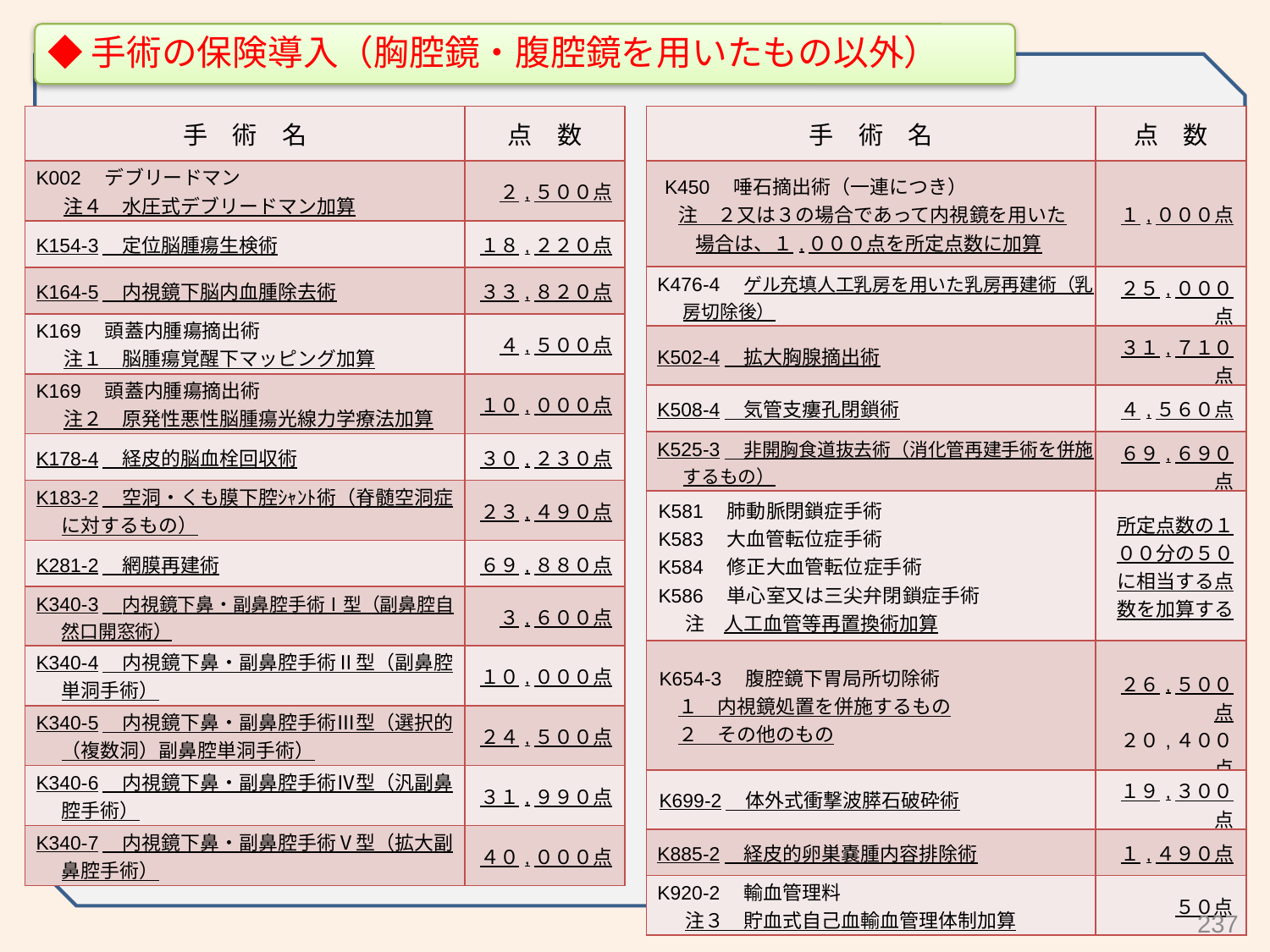

◆手術の保険導入（胸腔鏡・腹腔鏡を用いたもの以外）

| 手　術　名 | 点　数 |
| --- | --- |
| K002　デブリードマン 　　注４　水圧式デブリードマン加算 | ２,５００点 |
| K154-3　定位脳腫瘍生検術 | １８,２２０点 |
| K164-5　内視鏡下脳内血腫除去術 | ３３,８２０点 |
| K169　頭蓋内腫瘍摘出術 　　注１　脳腫瘍覚醒下マッピング加算 | ４,５００点 |
| K169　頭蓋内腫瘍摘出術 　　注２　原発性悪性脳腫瘍光線力学療法加算 | １０,０００点 |
| K178-4　経皮的脳血栓回収術 | ３０,２３０点 |
| K183-2　空洞・くも膜下腔ｼｬﾝﾄ術（脊髄空洞症に対するもの） | ２３,４９０点 |
| K281-2　網膜再建術 | ６９,８８０点 |
| K340-3　内視鏡下鼻・副鼻腔手術Ⅰ型（副鼻腔自然口開窓術） | ３,６００点 |
| K340-4　内視鏡下鼻・副鼻腔手術Ⅱ型（副鼻腔単洞手術） | １０,０００点 |
| K340-5　内視鏡下鼻・副鼻腔手術Ⅲ型（選択的（複数洞）副鼻腔単洞手術） | ２４,５００点 |
| K340-6　内視鏡下鼻・副鼻腔手術Ⅳ型（汎副鼻腔手術） | ３１,９９０点 |
| K340-7　内視鏡下鼻・副鼻腔手術Ⅴ型（拡大副鼻腔手術） | ４０,０００点 |
| 手　術　名 | 点　数 |
| --- | --- |
| K450　唾石摘出術（一連につき） 　注　２又は３の場合であって内視鏡を用いた場合は、１,０００点を所定点数に加算 | １,０００点 |
| K476-4　ゲル充填人工乳房を用いた乳房再建術（乳房切除後） | ２５,０００点 |
| K502-4　拡大胸腺摘出術 | ３１,７１０点 |
| K508-4　気管支瘻孔閉鎖術 | ４,５６０点 |
| K525-3　非開胸食道抜去術（消化管再建手術を併施するもの） | ６９,６９０点 |
| K581　肺動脈閉鎖症手術 K583　大血管転位症手術 K584　修正大血管転位症手術 K586　単心室又は三尖弁閉鎖症手術　　 　　注　人工血管等再置換術加算 | 所定点数の１００分の５０に相当する点数を加算する |
| K654-3　腹腔鏡下胃局所切除術 　１　内視鏡処置を併施するもの 　２　その他のもの | ２６,５００点 ２０,４００点 |
| K699-2　体外式衝撃波膵石破砕術 | １９,３００点 |
| K885-2　経皮的卵巣嚢腫内容排除術 | １,４９０点 |
| K920-2　輸血管理料 　　注３　貯血式自己血輸血管理体制加算 | ５０点 |
237